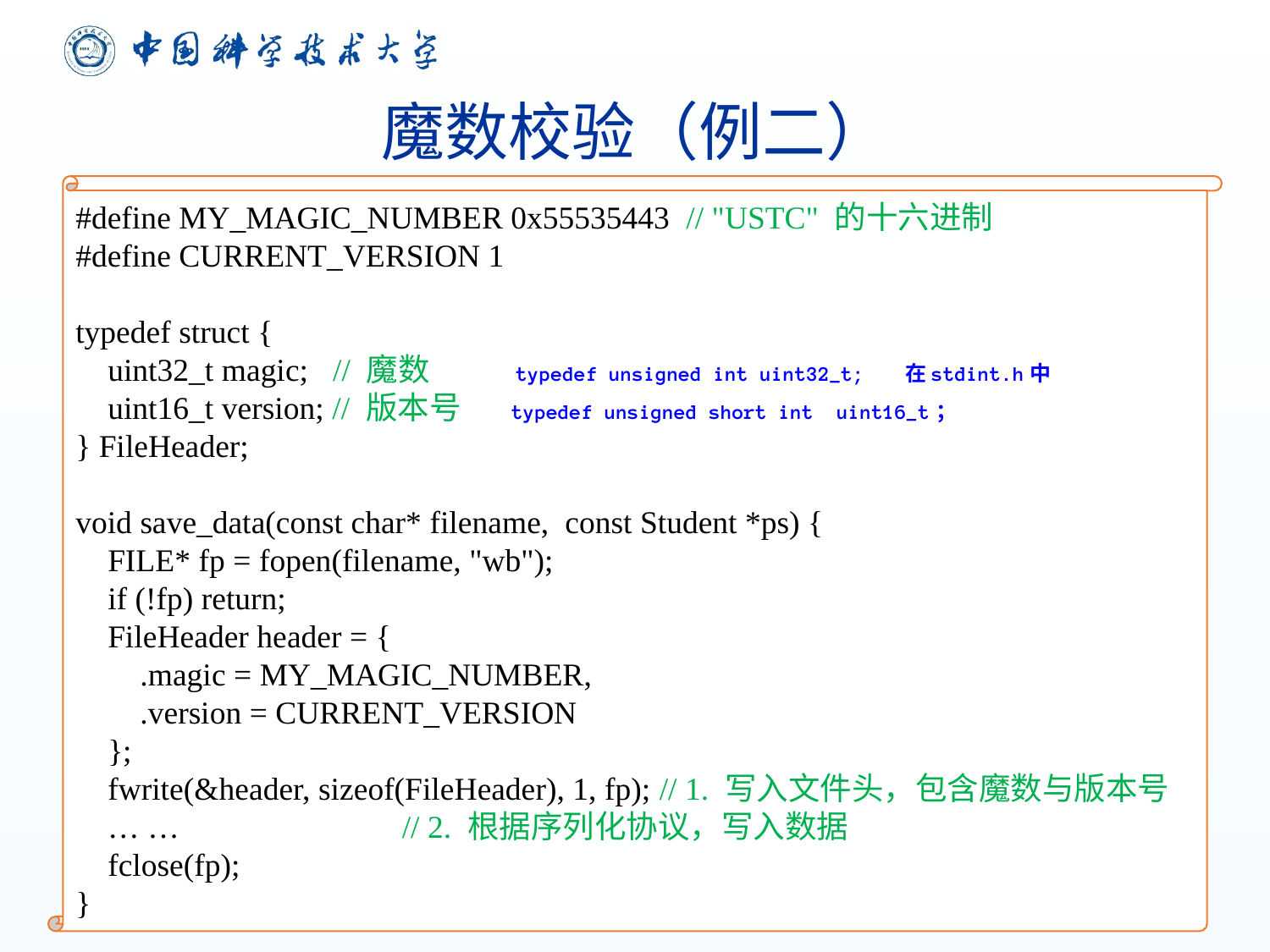

# 魔数校验（例二）
#define MY_MAGIC_NUMBER 0x55535443  // "USTC" 的十六进制
#define CURRENT_VERSION 1

typedef struct {
    uint32_t magic;   // 魔数           typedef unsigned int uint32_t;   在stdint.h中
    uint16_t version; // 版本号      typedef unsigned short int  uint16_t；
} FileHeader;

void save_data(const char* filename,  const Student *ps) {
    FILE* fp = fopen(filename, "wb");
    if (!fp) return;
    FileHeader header = {
        .magic = MY_MAGIC_NUMBER,
        .version = CURRENT_VERSION
    };
    fwrite(&header, sizeof(FileHeader), 1, fp); // 1. 写入文件头，包含魔数与版本号
    … …		         // 2. 根据序列化协议，写入数据
    fclose(fp);
}